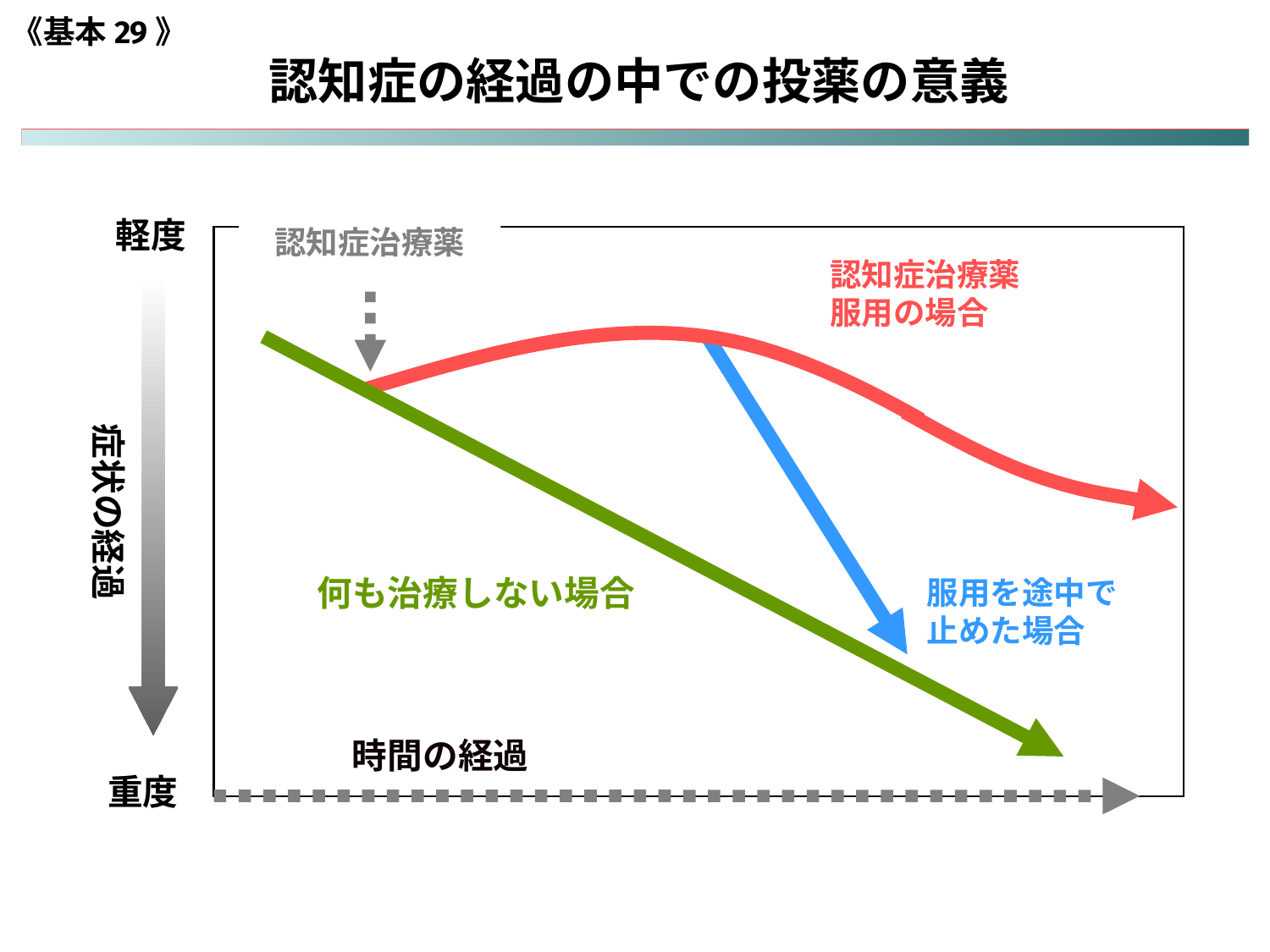

《基本29》
認知症の経過の中での投薬の意義

軽度
認知症治療薬

認知症治療薬
服用の場合

症状の経過

何も治療しない場合
服用を途中で
止めた場合
時間の経過
重度